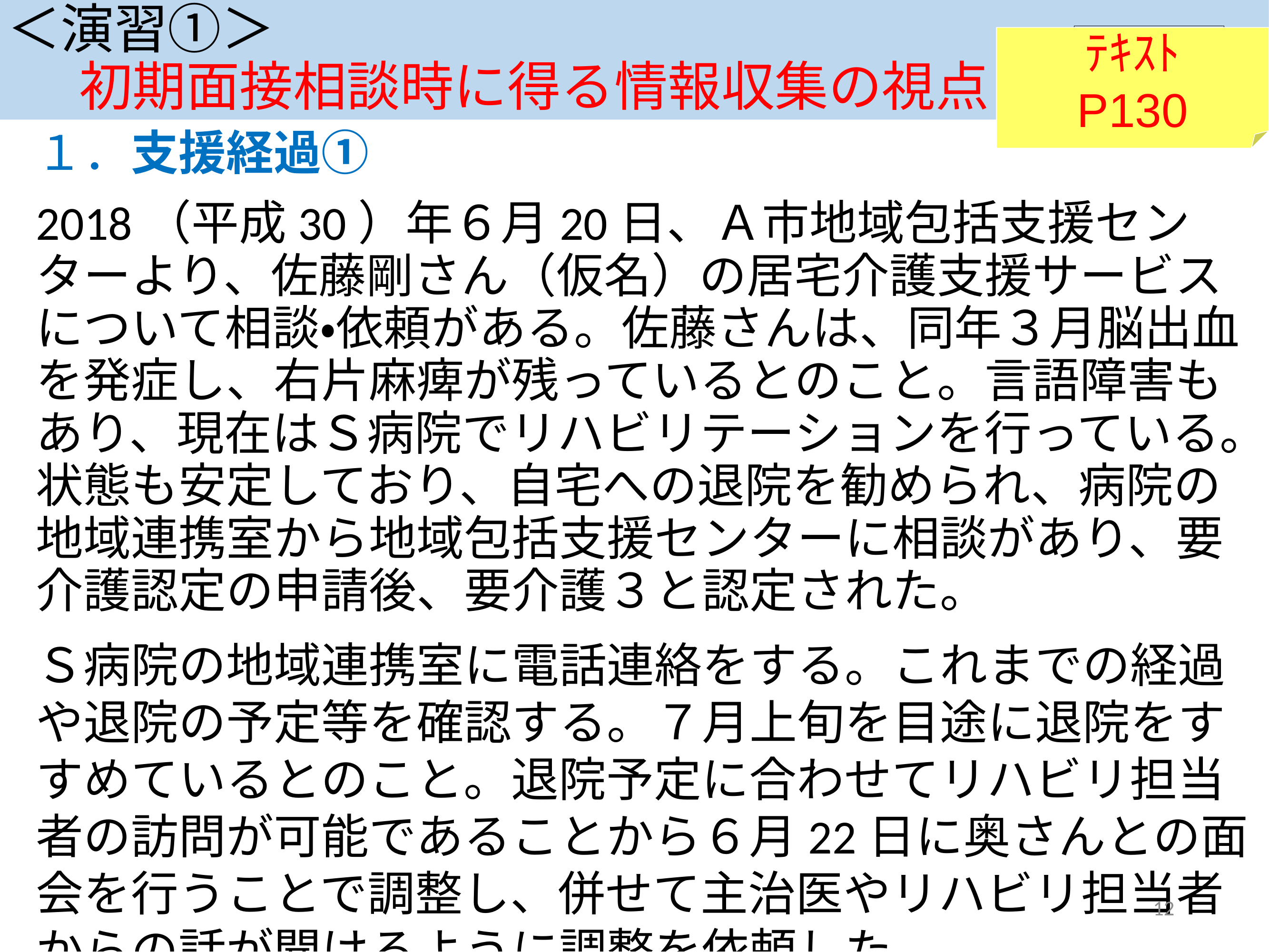

# ＜演習①＞ 初期面接相談時に得る情報収集の視点
Ｐ．１３０
ﾃｷｽﾄ
P130
１．支援経過①
2018（平成30）年６月20日、Ａ市地域包括支援センターより、佐藤剛さん（仮名）の居宅介護支援サービスについて相談・依頼がある。佐藤さんは、同年３月脳出血を発症し、右片麻痺が残っているとのこと。言語障害もあり、現在はＳ病院でリハビリテーションを行っている。状態も安定しており、自宅への退院を勧められ、病院の地域連携室から地域包括支援センターに相談があり、要介護認定の申請後、要介護３と認定された。
Ｓ病院の地域連携室に電話連絡をする。これまでの経過や退院の予定等を確認する。７月上旬を目途に退院をすすめているとのこと。退院予定に合わせてリハビリ担当者の訪問が可能であることから６月22日に奥さんとの面会を行うことで調整し、併せて主治医やリハビリ担当者からの話が聞けるように調整を依頼した。
12